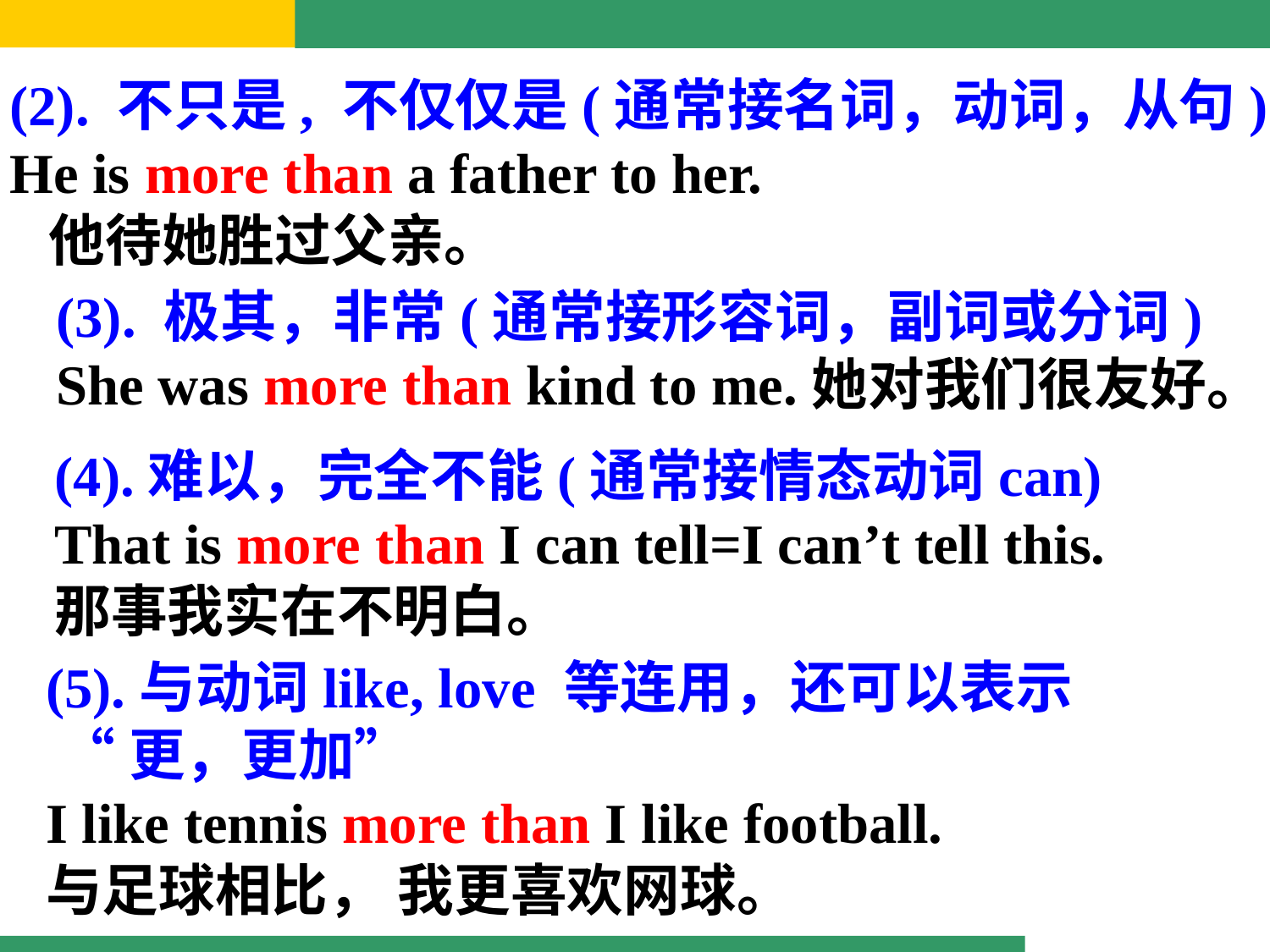

(2). 不只是, 不仅仅是(通常接名词，动词，从句)
He is more than a father to her.
  他待她胜过父亲。
(3). 极其，非常(通常接形容词，副词或分词)
She was more than kind to me.她对我们很友好。
(4).难以，完全不能(通常接情态动词can)
That is more than I can tell=I can’t tell this.
那事我实在不明白。
(5).与动词like, love 等连用，还可以表示
 “更，更加”
I like tennis more than I like football.
与足球相比， 我更喜欢网球。